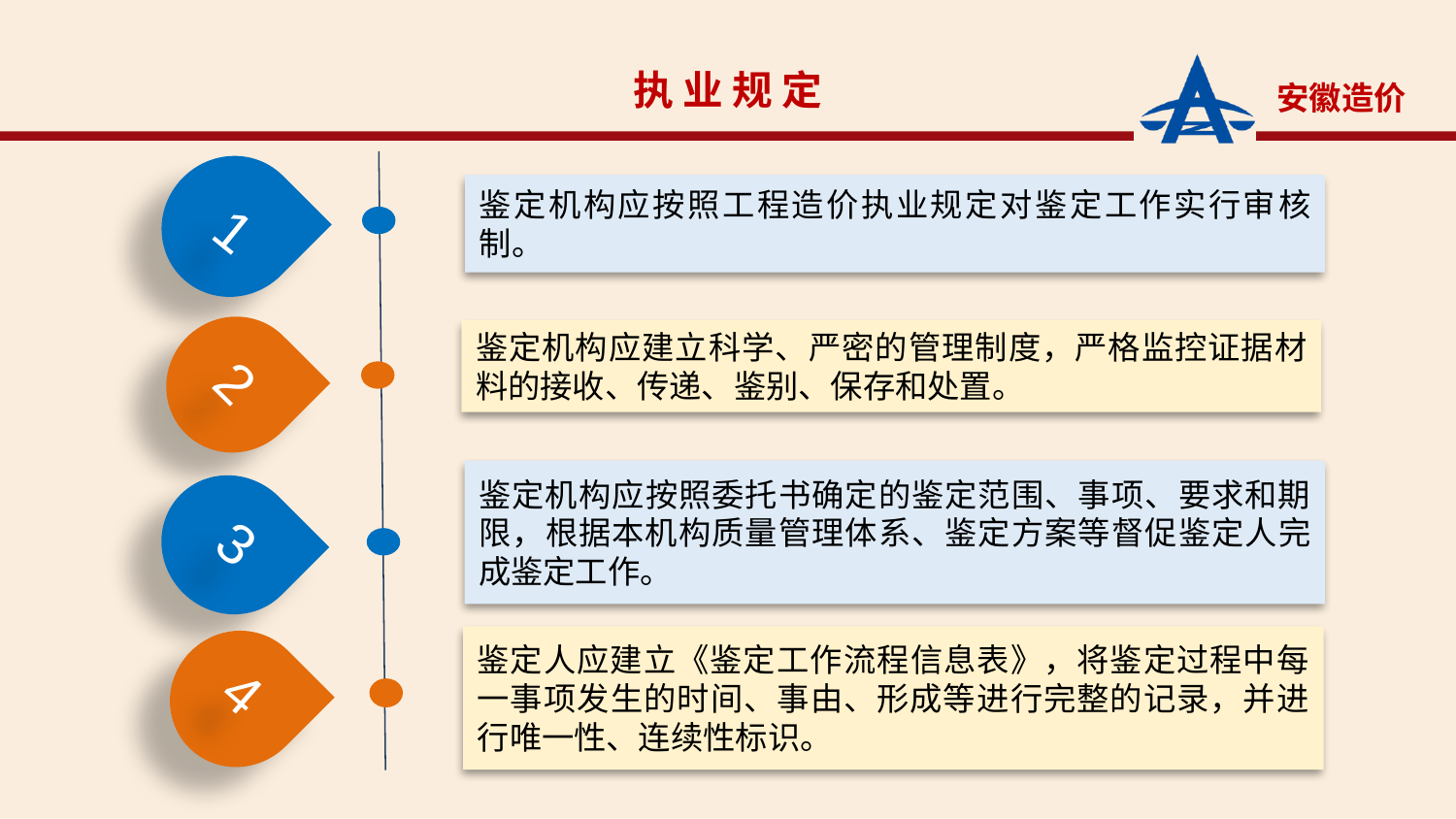

执 业 规 定

1
鉴定机构应按照工程造价执业规定对鉴定工作实行审核制。

2
鉴定机构应建立科学、严密的管理制度，严格监控证据材料的接收、传递、鉴别、保存和处置。
鉴定机构应按照委托书确定的鉴定范围、事项、要求和期限，根据本机构质量管理体系、鉴定方案等督促鉴定人完成鉴定工作。

3
鉴定人应建立《鉴定工作流程信息表》，将鉴定过程中每一事项发生的时间、事由、形成等进行完整的记录，并进行唯一性、连续性标识。

4